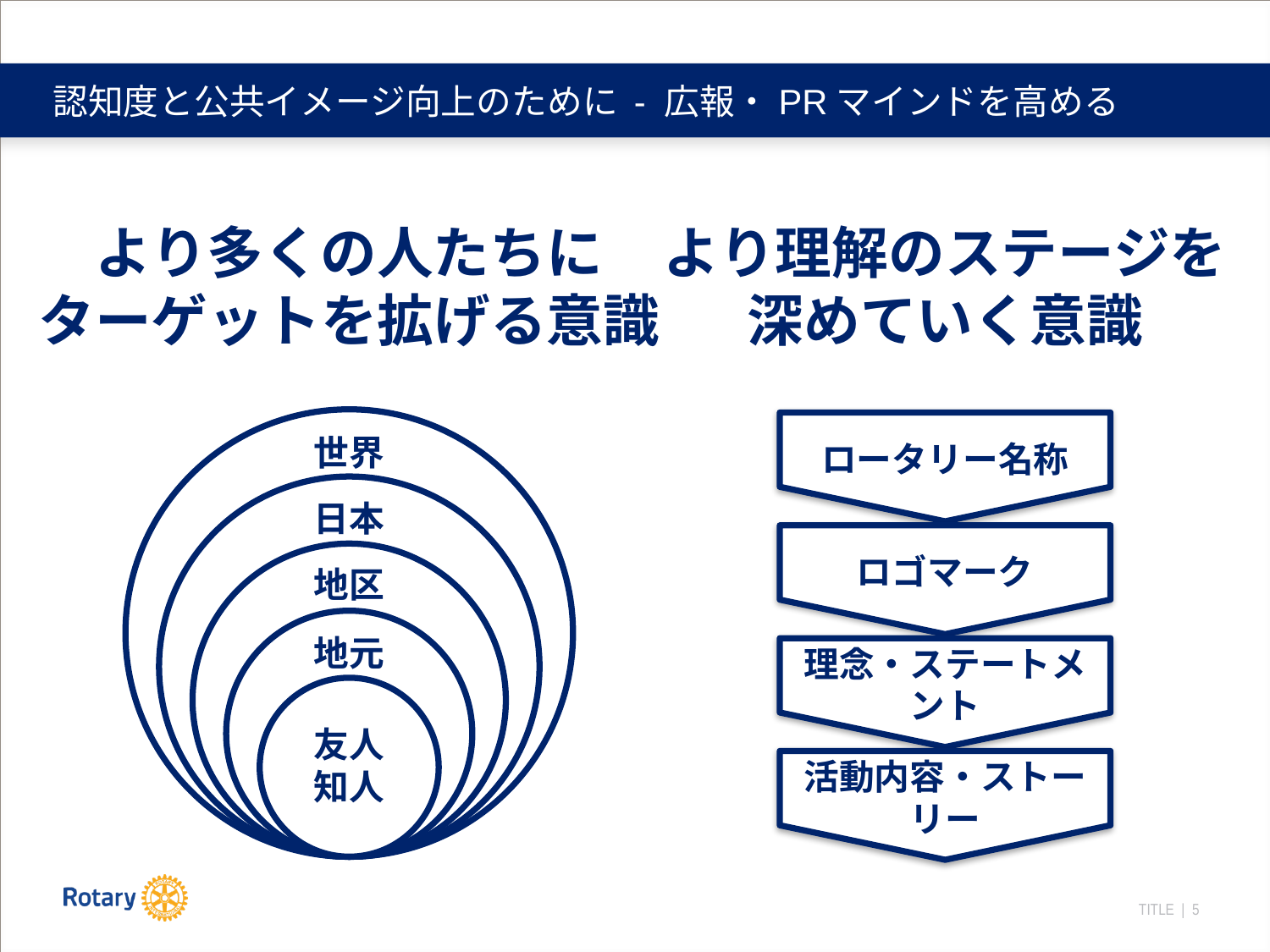

# 認知度と公共イメージ向上のために - 広報・PRマインドを高める
より多くの人たちに
ターゲットを拡げる意識
より理解のステージを
深めていく意識
ロータリー名称
世界
日本
地区
地元

ロゴマーク
理念・ステートメント
活動内容・ストーリー
友人
知人